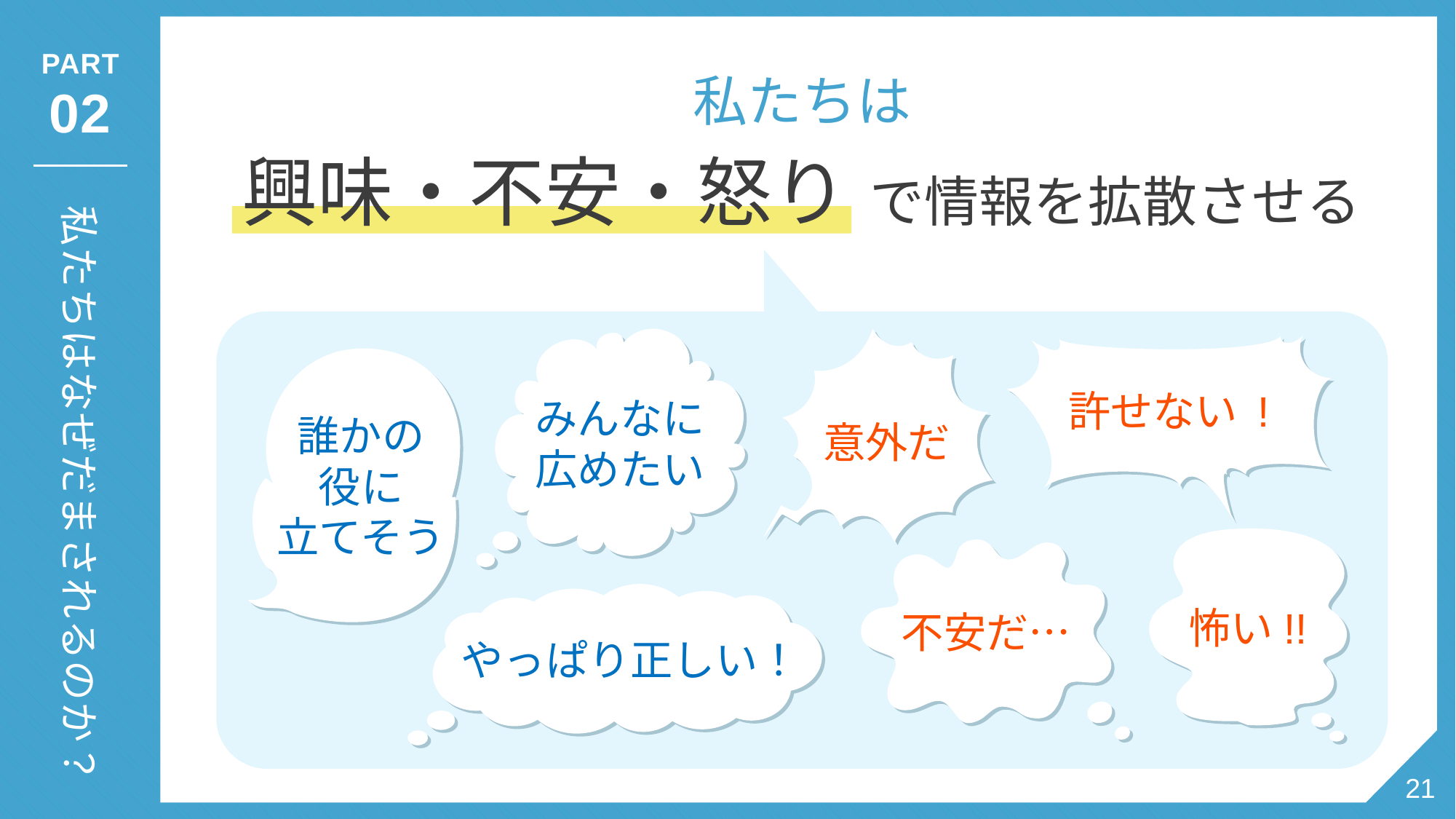

PART
02
私たちはなぜだまされるのか？
私たちは
興味・不安・怒り
で情報を拡散させる

みんなに
広めたい

意外だ

許せない !

誰かの
役に
立てそう

怖い!!

不安だ…

やっぱり正しい！

21